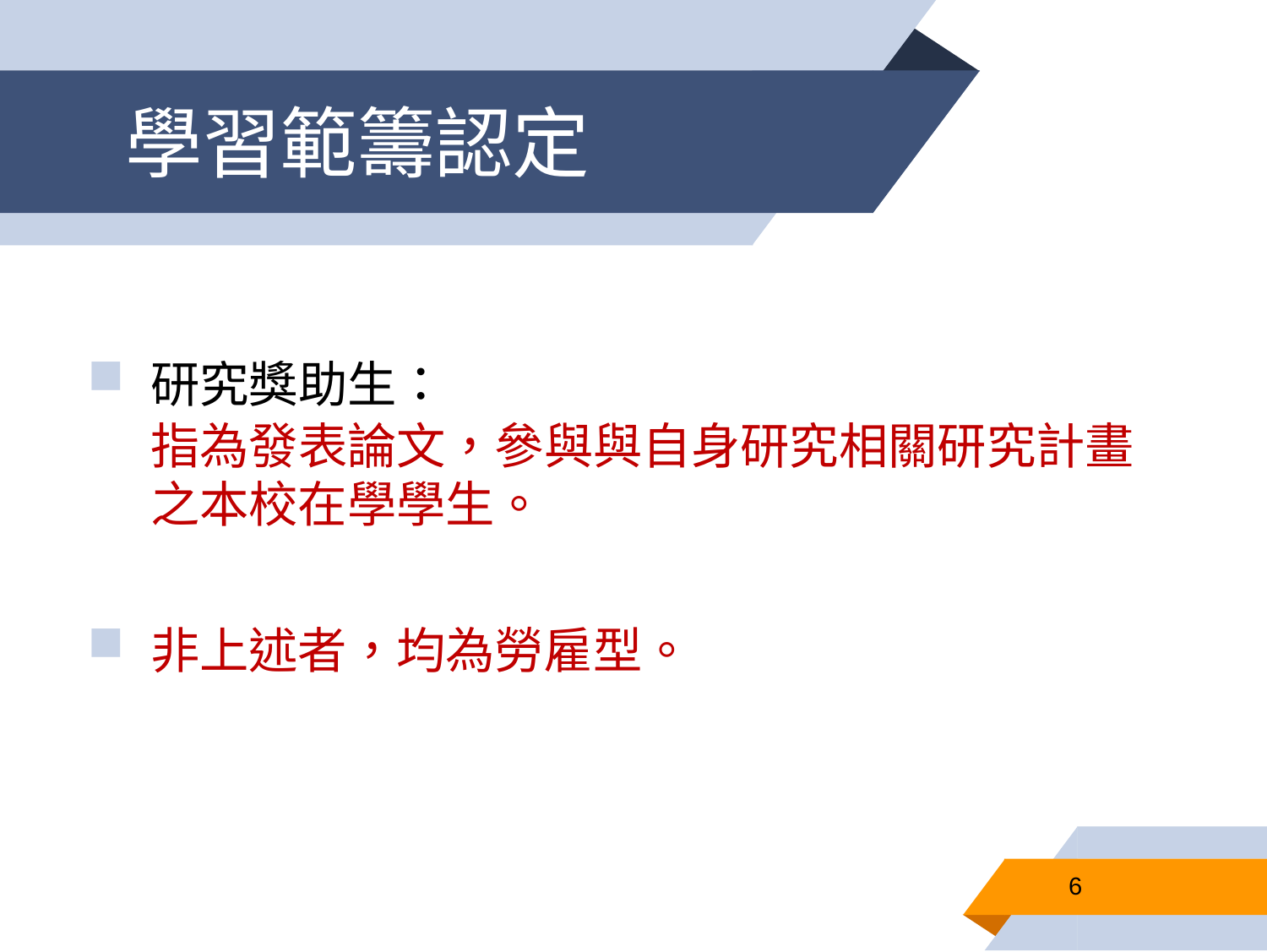

# 學習範籌認定

研究獎助生：
指為發表論文，參與與自身研究相關研究計畫 之本校在學學生。

非上述者，均為勞雇型。

6